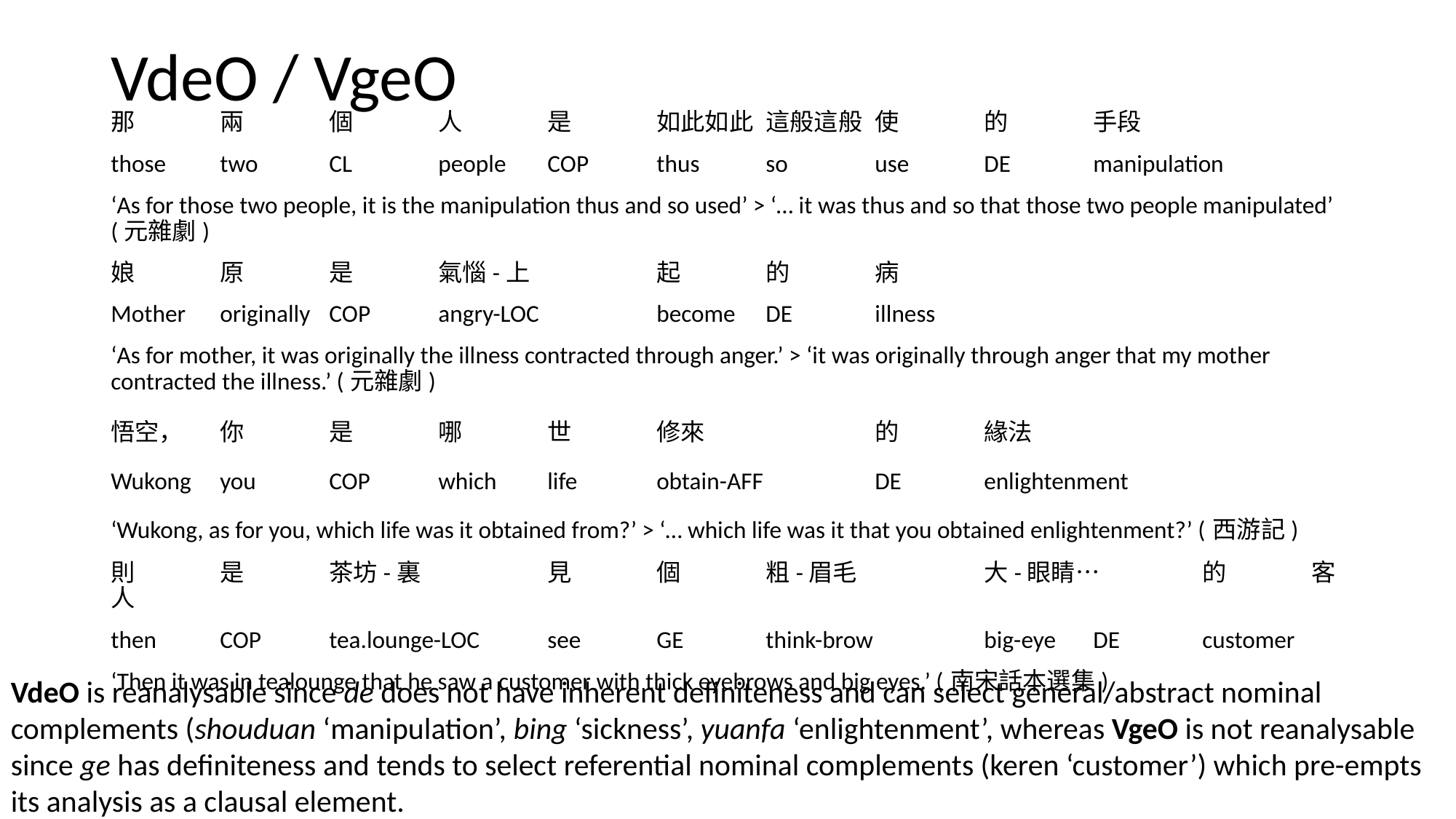

# VdeO / VgeO
那	兩	個	人	是	如此如此	這般這般	使	的	手段
those	two 	CL	people	COP	thus	so	use	DE	manipulation
‘As for those two people, it is the manipulation thus and so used’ > ‘… it was thus and so that those two people manipulated’ (元雜劇)
娘	原	是	氣惱-上		起	的	病
Mother	originally	COP	angry-LOC		become	DE	illness
‘As for mother, it was originally the illness contracted through anger.’ > ‘it was originally through anger that my mother contracted the illness.’ (元雜劇)
悟空，	你	是	哪	世	修來		的	緣法
Wukong	you	COP	which	life	obtain-AFF		DE	enlightenment
‘Wukong, as for you, which life was it obtained from?’ > ‘… which life was it that you obtained enlightenment?’ (西游記)
則	是	茶坊-裏		見	個	粗-眉毛		大-眼睛… 	的	客人
then	COP	tea.lounge-LOC	see	GE	think-brow		big-eye	DE	customer
‘Then it was in tealounge that he saw a customer with thick eyebrows and big eyes.’ (南宋話本選集)
VdeO is reanalysable since de does not have inherent definiteness and can select general/abstract nominal complements (shouduan ‘manipulation’, bing ‘sickness’, yuanfa ‘enlightenment’, whereas VgeO is not reanalysable since ge has definiteness and tends to select referential nominal complements (keren ‘customer’) which pre-empts its analysis as a clausal element.